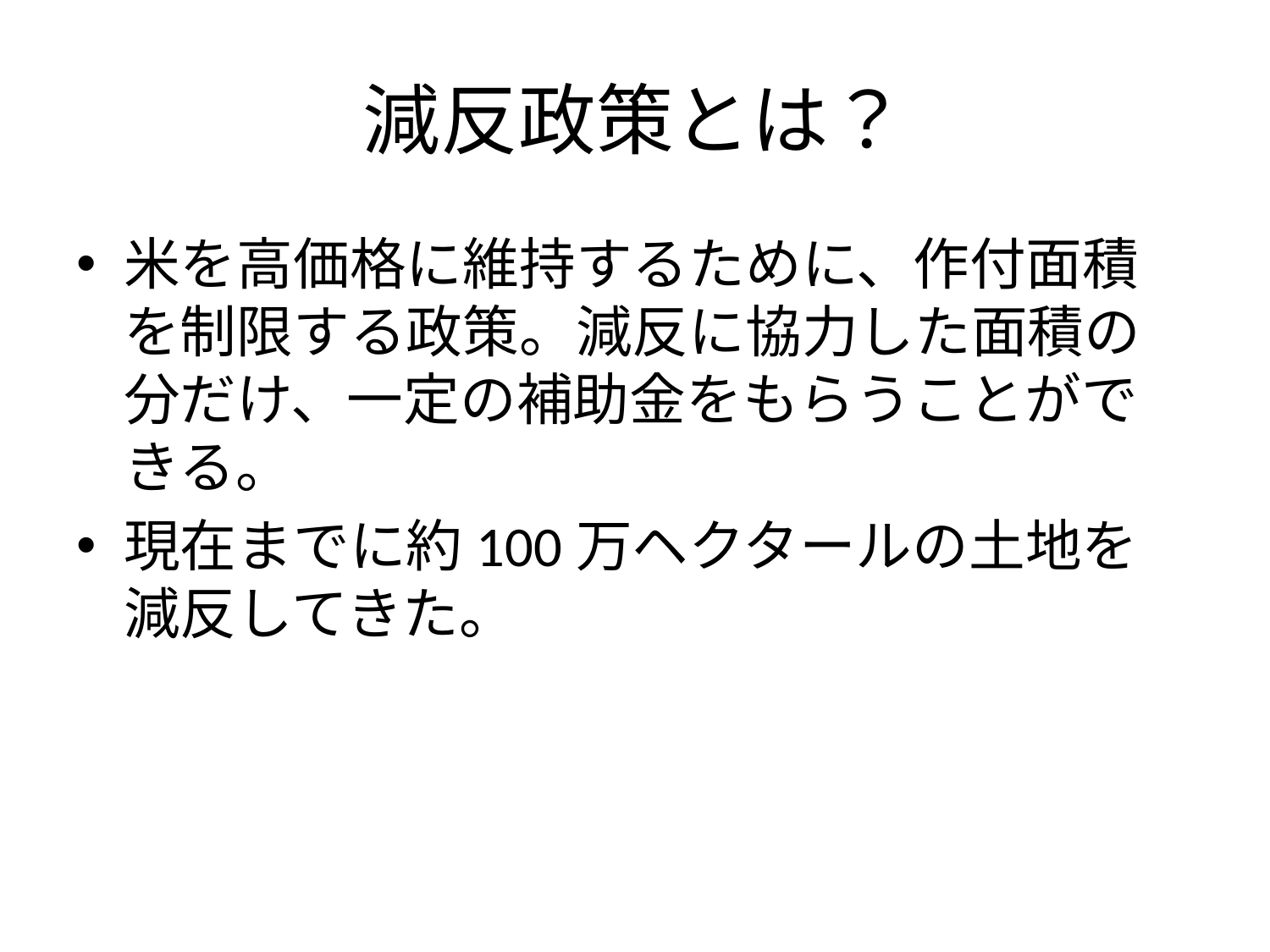

# 減反政策とは？
米を高価格に維持するために、作付面積を制限する政策。減反に協力した面積の分だけ、一定の補助金をもらうことができる。
現在までに約100万ヘクタールの土地を減反してきた。